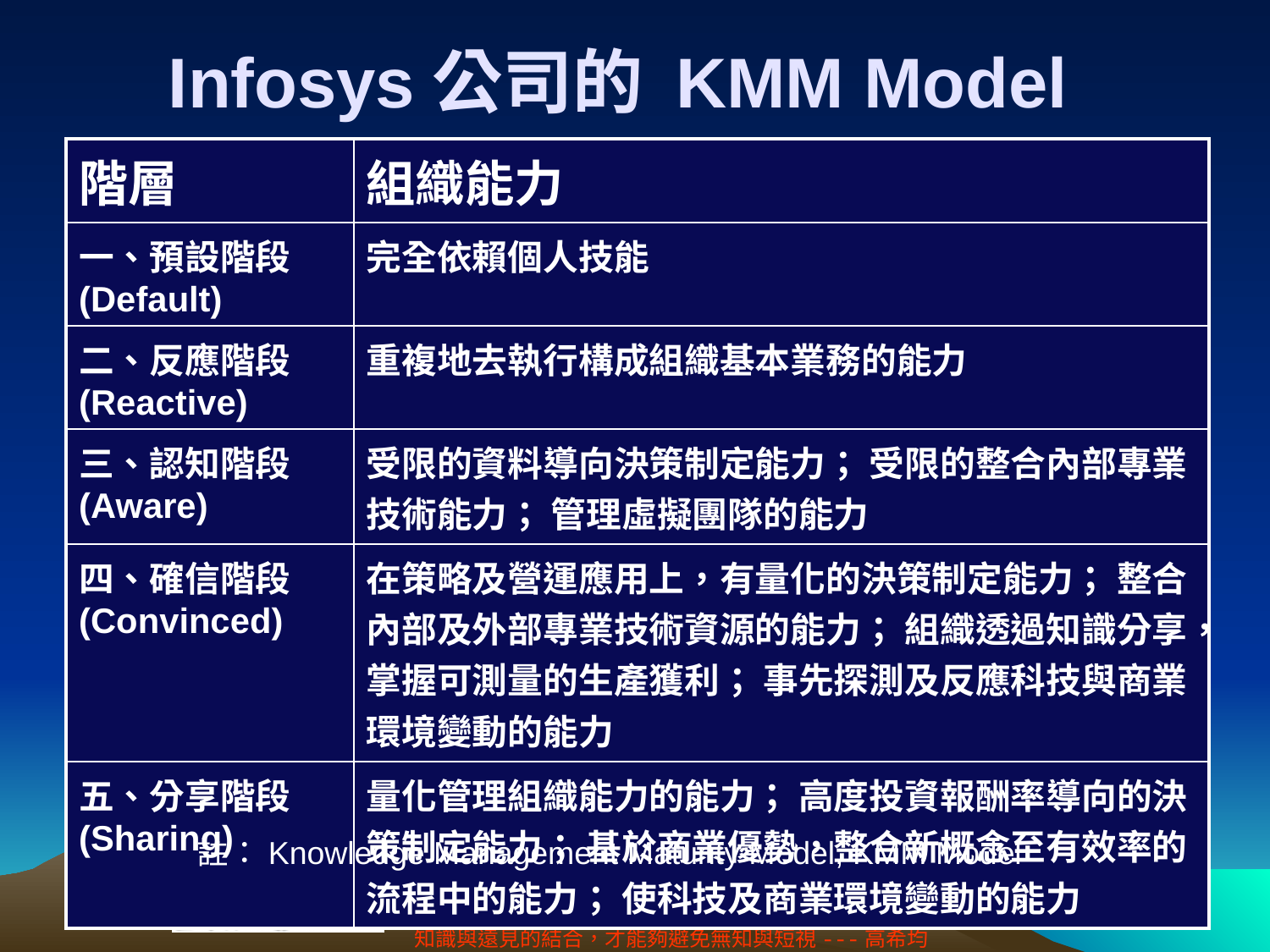

# Infosys公司的 KMM Model
| 階層 | 組織能力 |
| --- | --- |
| 一、預設階段(Default) | 完全依賴個人技能 |
| 二、反應階段(Reactive) | 重複地去執行構成組織基本業務的能力 |
| 三、認知階段(Aware) | 受限的資料導向決策制定能力； 受限的整合內部專業技術能力； 管理虛擬團隊的能力 |
| 四、確信階段(Convinced) | 在策略及營運應用上，有量化的決策制定能力； 整合內部及外部專業技術資源的能力； 組織透過知識分享，掌握可測量的生產獲利； 事先探測及反應科技與商業環境變動的能力 |
| 五、分享階段(Sharing) | 量化管理組織能力的能力； 高度投資報酬率導向的決策制定能力； 基於商業優勢，整合新概念至有效率的流程中的能力； 使科技及商業環境變動的能力 |
註：Knowledge Management Maturity Model, KMM Model
7